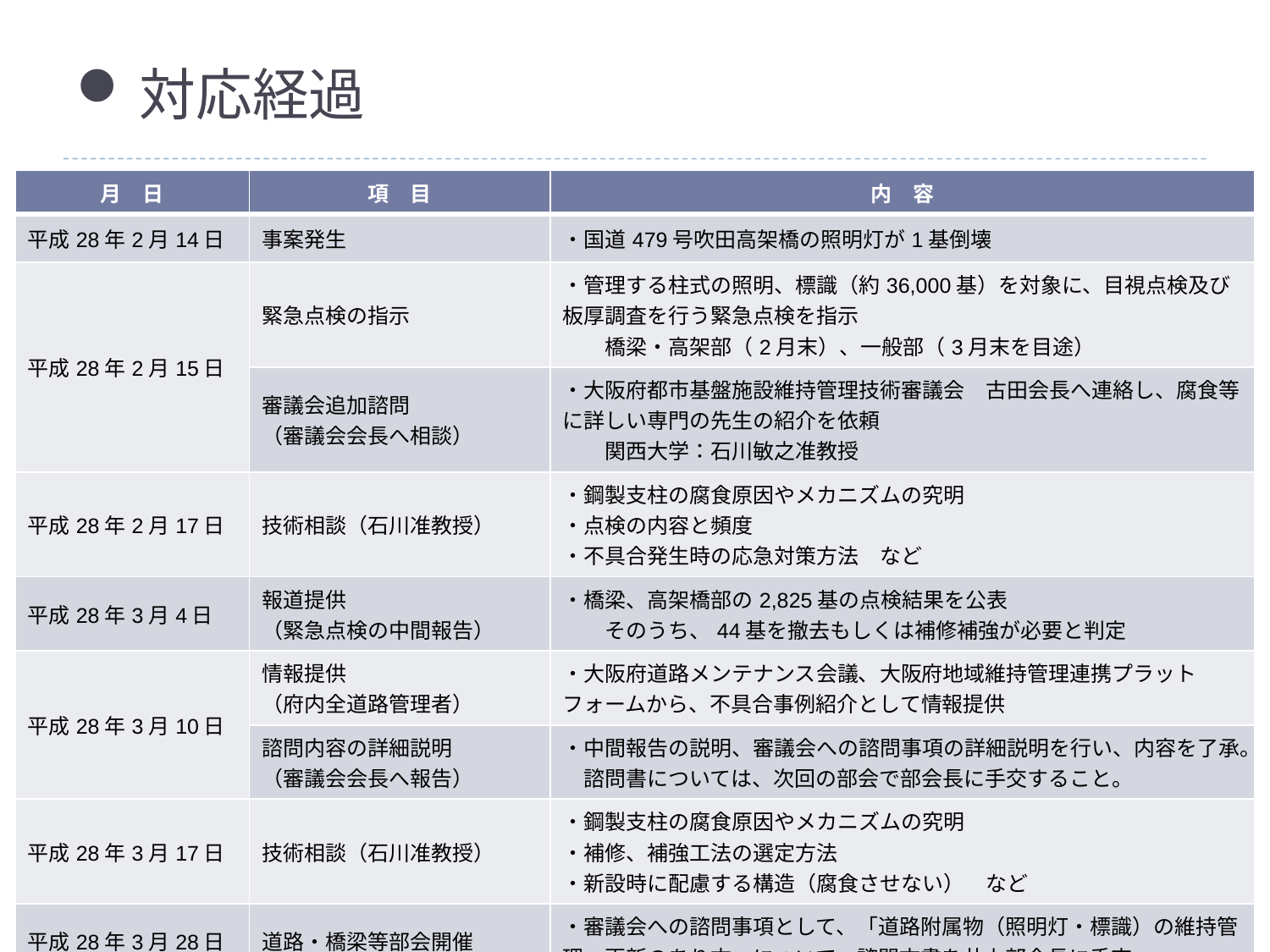

# 対応経過
| 月　日 | 項　目 | 内　容 |
| --- | --- | --- |
| 平成28年2月14日 | 事案発生 | ・国道479号吹田高架橋の照明灯が1基倒壊 |
| 平成28年2月15日 | 緊急点検の指示 | ・管理する柱式の照明、標識（約36,000基）を対象に、目視点検及び板厚調査を行う緊急点検を指示 　　橋梁・高架部（2月末）、一般部（3月末を目途） |
|  | 審議会追加諮問 （審議会会長へ相談） | ・大阪府都市基盤施設維持管理技術審議会　古田会長へ連絡し、腐食等に詳しい専門の先生の紹介を依頼 　　関西大学：石川敏之准教授 |
| 平成28年2月17日 | 技術相談（石川准教授） | ・鋼製支柱の腐食原因やメカニズムの究明 ・点検の内容と頻度 ・不具合発生時の応急対策方法　など |
| 平成28年3月4日 | 報道提供 （緊急点検の中間報告） | ・橋梁、高架橋部の2,825基の点検結果を公表 　　そのうち、44基を撤去もしくは補修補強が必要と判定 |
| 平成28年3月10日 | 情報提供 （府内全道路管理者） | ・大阪府道路メンテナンス会議、大阪府地域維持管理連携プラットフォームから、不具合事例紹介として情報提供 |
|  | 諮問内容の詳細説明 （審議会会長へ報告） | ・中間報告の説明、審議会への諮問事項の詳細説明を行い、内容を了承。　諮問書については、次回の部会で部会長に手交すること。 |
| 平成28年3月17日 | 技術相談（石川准教授） | ・鋼製支柱の腐食原因やメカニズムの究明 ・補修、補強工法の選定方法 ・新設時に配慮する構造（腐食させない）　など |
| 平成28年3月28日 | 道路・橋梁等部会開催 | ・審議会への諮問事項として、「道路附属物（照明灯・標識）の維持管理・更新のあり方」について、諮問文書を井上部会長に手交 |
資料２
3